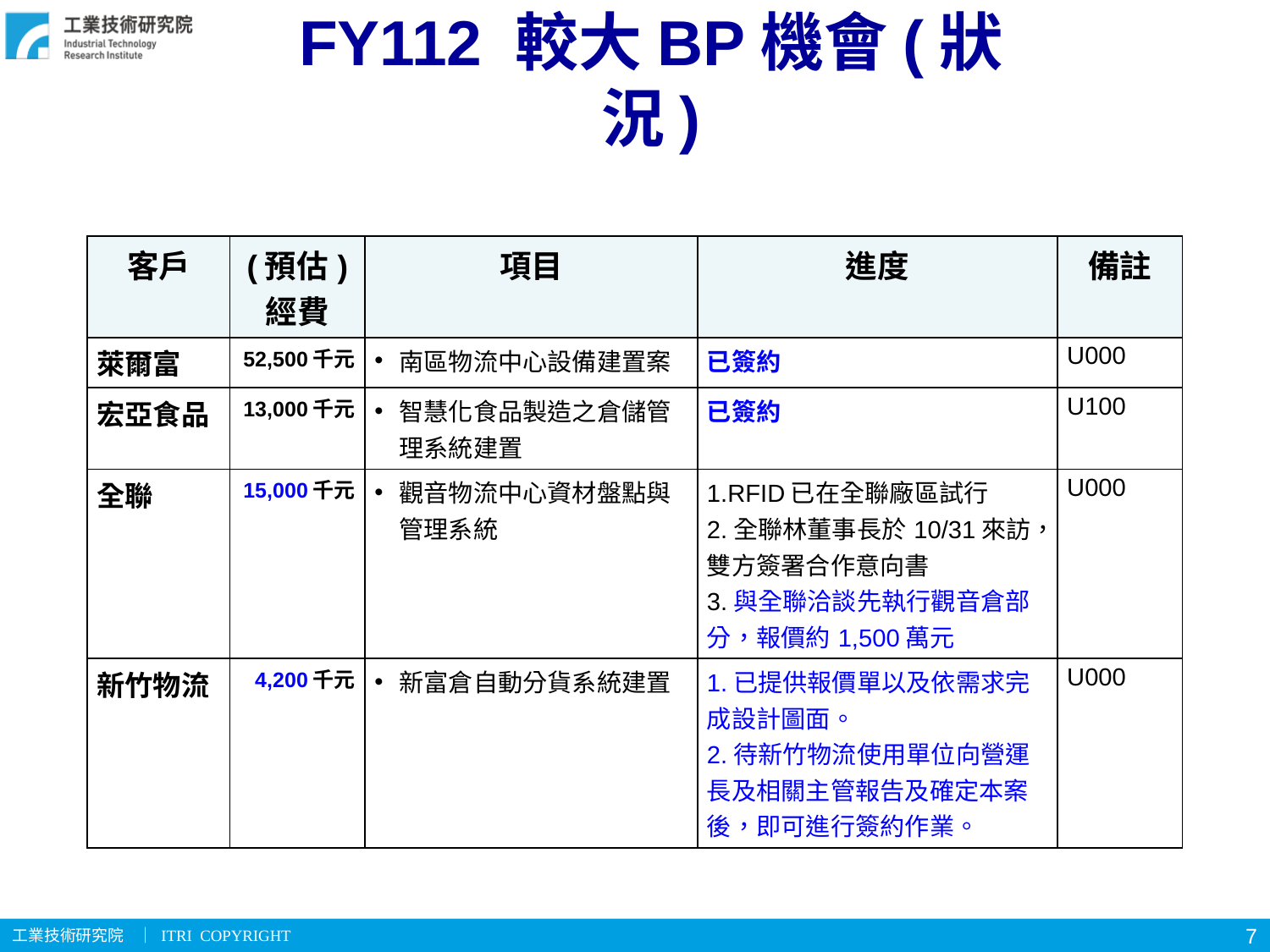

# FY112 較大BP機會(狀況)
| 客戶 | (預估) 經費 | 項目 | 進度 | 備註 |
| --- | --- | --- | --- | --- |
| 萊爾富 | 52,500千元 | 南區物流中心設備建置案 | 已簽約 | U000 |
| 宏亞食品 | 13,000千元 | 智慧化食品製造之倉儲管理系統建置 | 已簽約 | U100 |
| 全聯 | 15,000千元 | 觀音物流中心資材盤點與管理系統 | 1.RFID已在全聯廠區試行 2.全聯林董事長於10/31來訪，雙方簽署合作意向書 3.與全聯洽談先執行觀音倉部分，報價約1,500萬元 | U000 |
| 新竹物流 | 4,200千元 | 新富倉自動分貨系統建置 | 1.已提供報價單以及依需求完成設計圖面。 2.待新竹物流使用單位向營運長及相關主管報告及確定本案後，即可進行簽約作業。 | U000 |